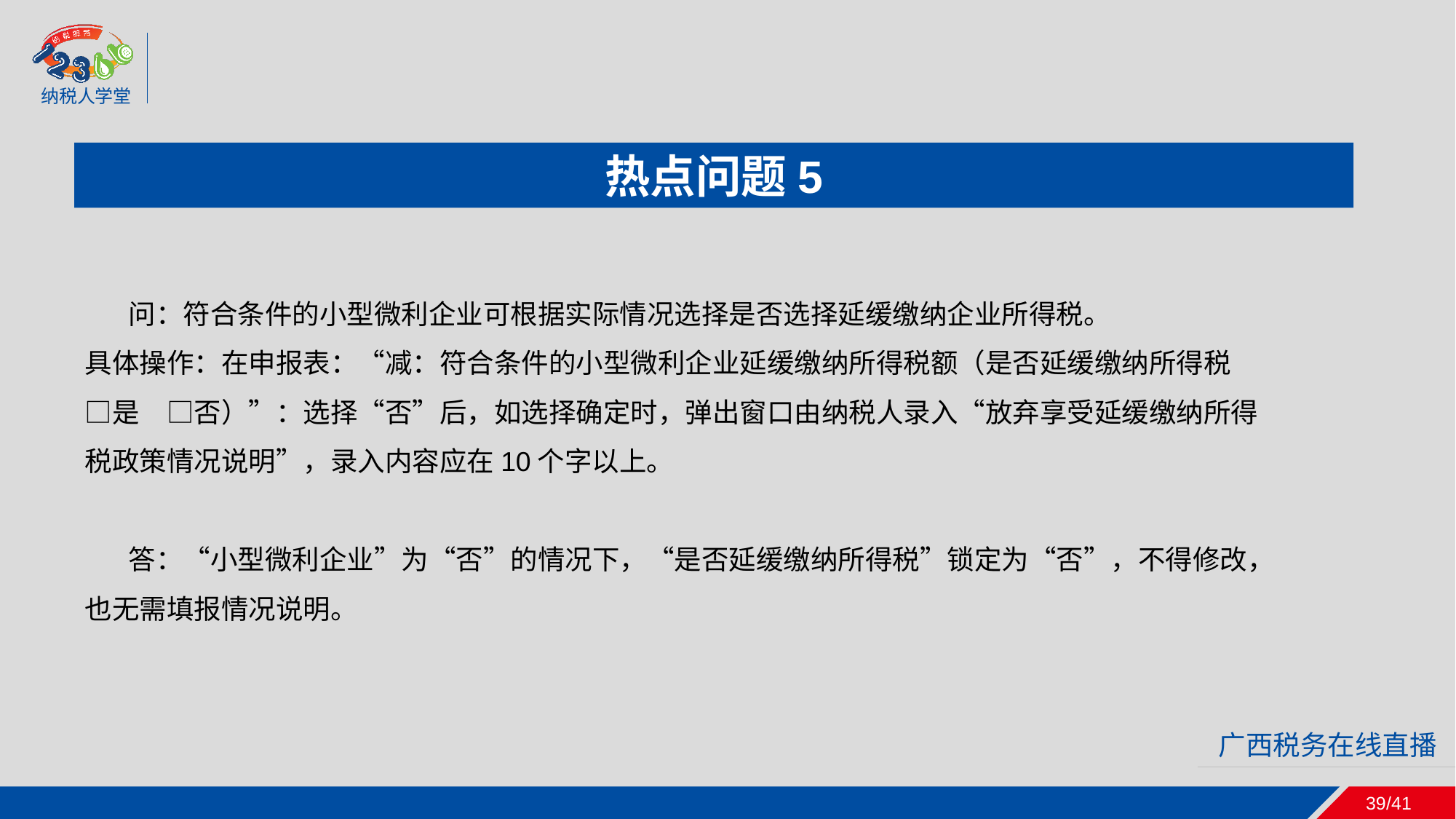

热点问题5
      问：符合条件的小型微利企业可根据实际情况选择是否选择延缓缴纳企业所得税。
具体操作：在申报表：“减：符合条件的小型微利企业延缓缴纳所得税额（是否延缓缴纳所得税　□是　□否）”：选择“否”后，如选择确定时，弹出窗口由纳税人录入“放弃享受延缓缴纳所得税政策情况说明”，录入内容应在10个字以上。

      答：“小型微利企业”为“否”的情况下，“是否延缓缴纳所得税”锁定为“否”，不得修改，也无需填报情况说明。